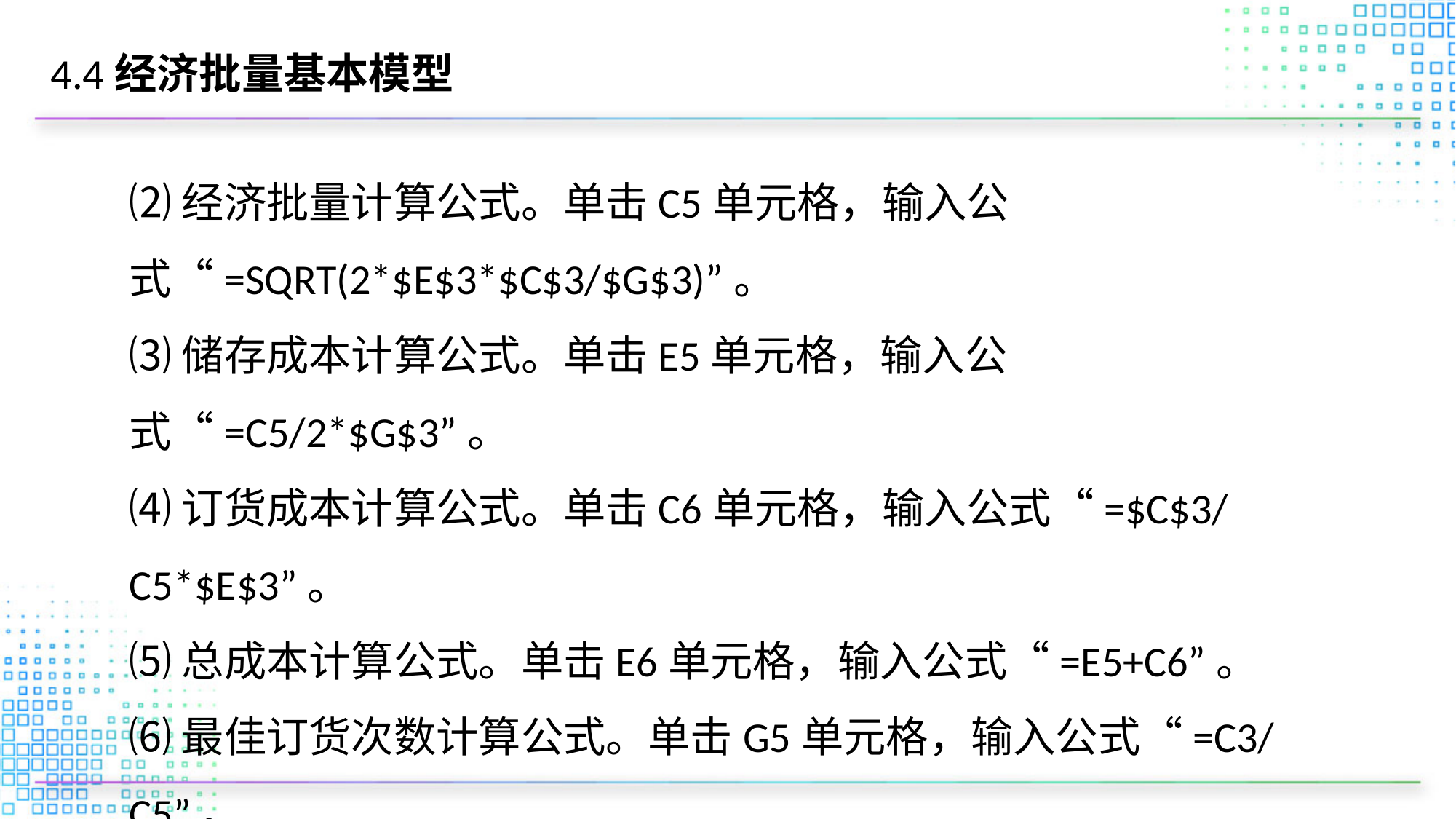

# 4.4经济批量基本模型
⑵经济批量计算公式。单击C5单元格，输入公式“=SQRT(2*$E$3*$C$3/$G$3)”。
⑶储存成本计算公式。单击E5单元格，输入公式“=C5/2*$G$3”。
⑷订货成本计算公式。单击C6单元格，输入公式“=$C$3/C5*$E$3”。
⑸总成本计算公式。单击E6单元格，输入公式“=E5+C6”。
⑹最佳订货次数计算公式。单击G5单元格，输入公式“=C3/C5”。
⑺最佳订货周期计算公式，单击G6单元格，输入公式“=360/G5”。